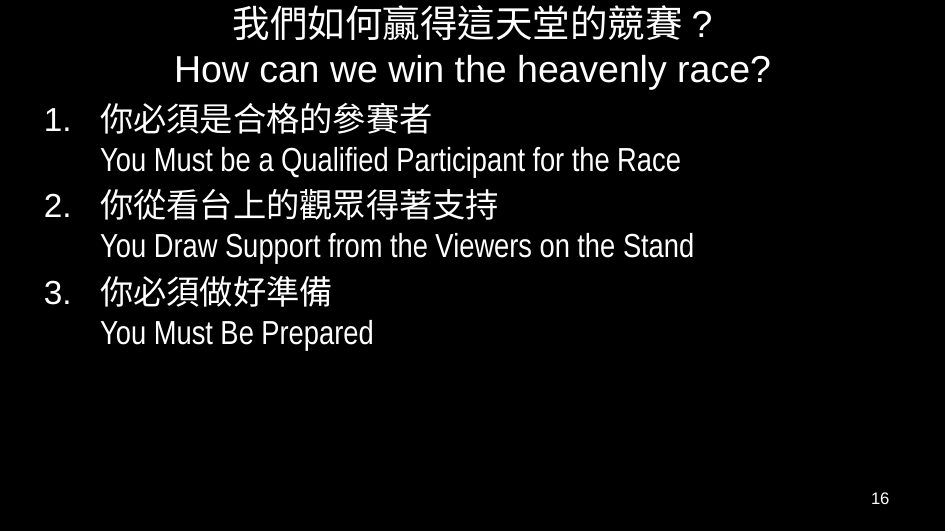

# 我們如何贏得這天堂的競賽? How can we win the heavenly race?
你必須是合格的參賽者
You Must be a Qualified Participant for the Race
你從看台上的觀眾得著支持
You Draw Support from the Viewers on the Stand
你必須做好準備
You Must Be Prepared

16